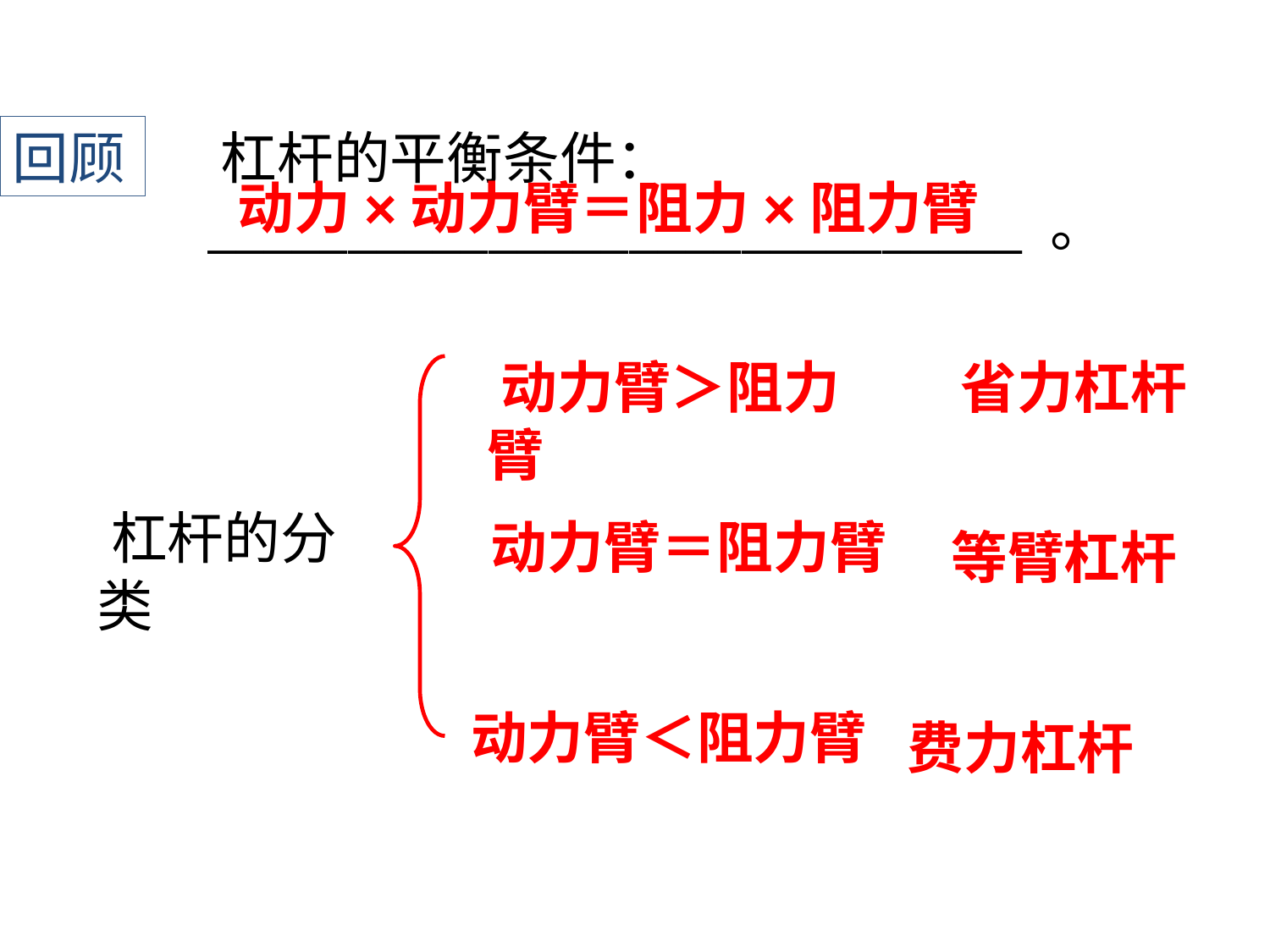

回顾
﻿杠杆的平衡条件：_____________________________ 。
动力×动力臂＝阻力×阻力臂
﻿动力臂＞阻力臂
﻿省力杠杆

﻿杠杆的分类
﻿动力臂＝阻力臂
﻿等臂杠杆
﻿动力臂＜阻力臂
费力杠杆